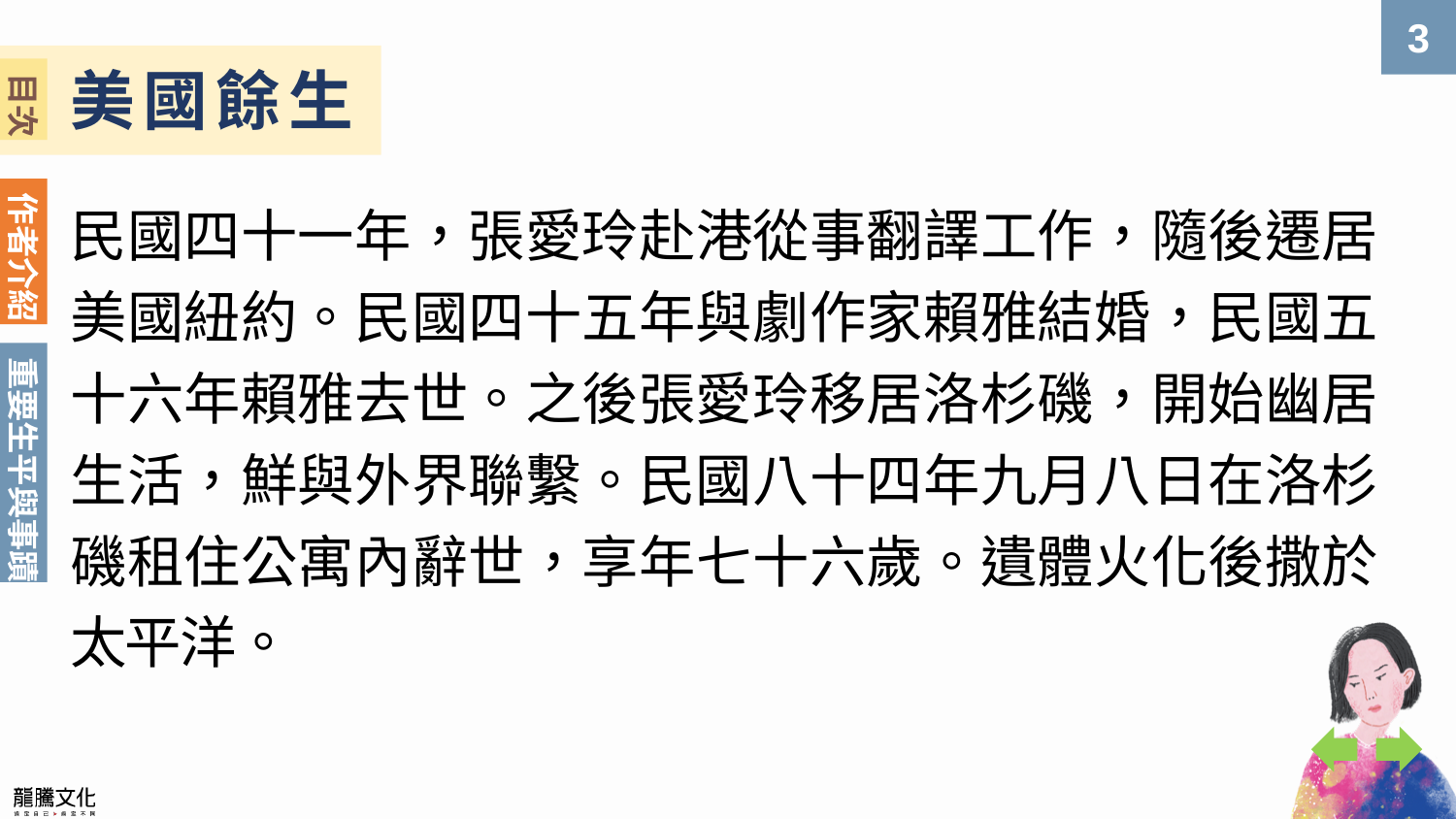

美國餘生
目次
民國四十一年，張愛玲赴港從事翻譯工作，隨後遷居美國紐約。民國四十五年與劇作家賴雅結婚，民國五十六年賴雅去世。之後張愛玲移居洛杉磯，開始幽居生活，鮮與外界聯繫。民國八十四年九月八日在洛杉磯租住公寓內辭世，享年七十六歲。遺體火化後撒於太平洋。
重要生平與事蹟